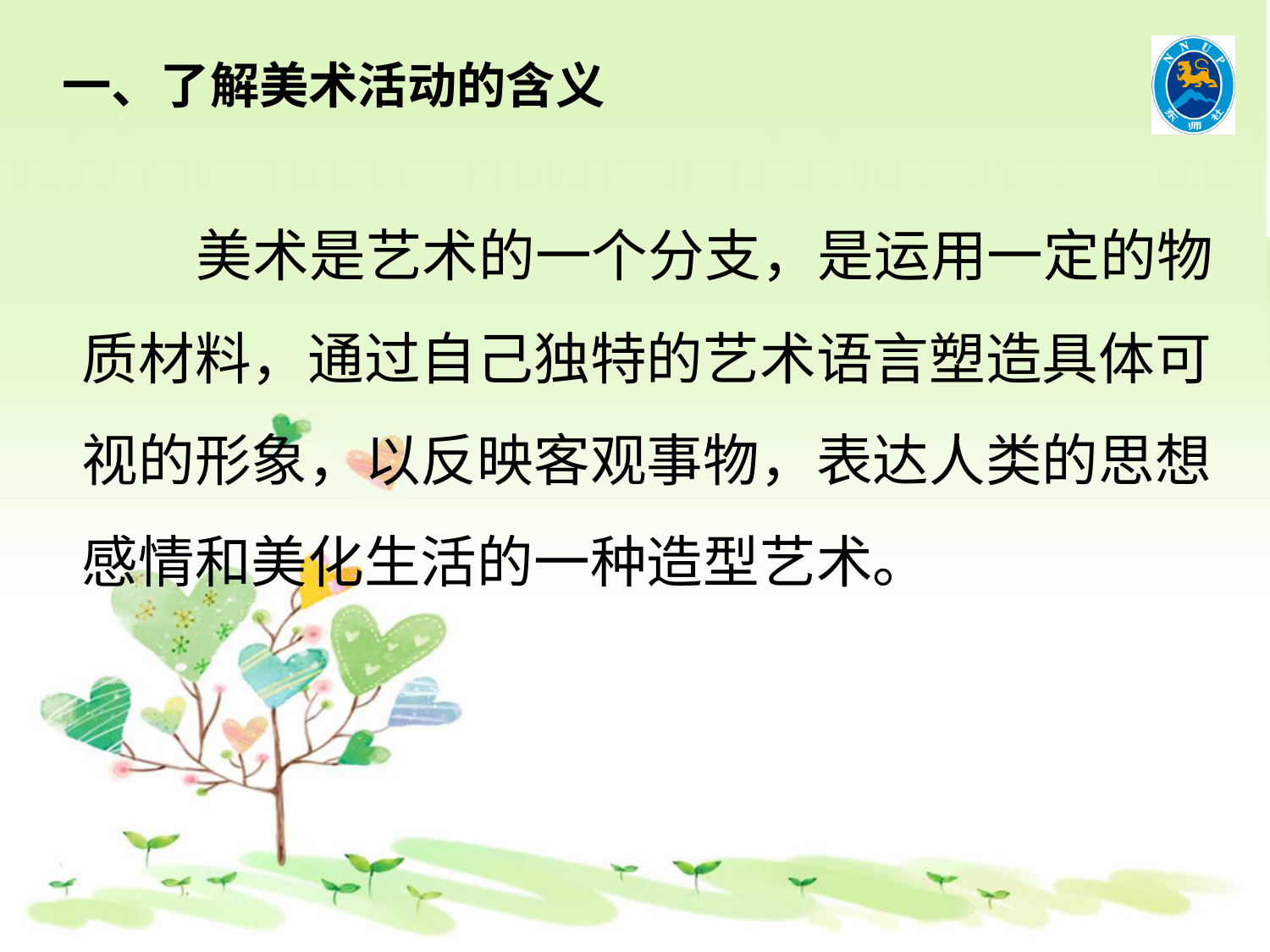

一、了解美术活动的含义
       美术是艺术的一个分支，是运用一定的物质材料，通过自己独特的艺术语言塑造具体可视的形象，以反映客观事物，表达人类的思想感情和美化生活的一种造型艺术。